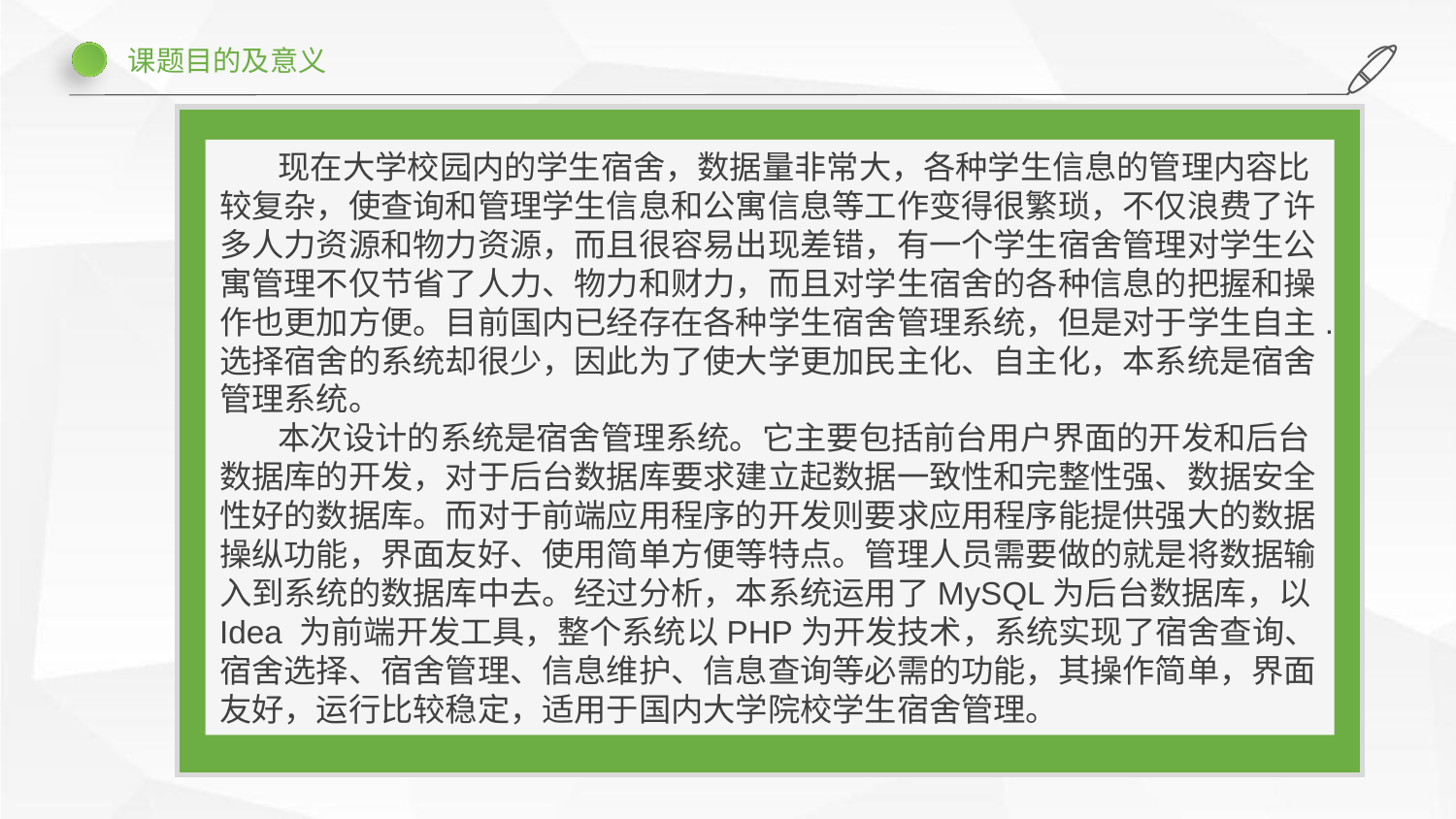

课题目的及意义

       现在大学校园内的学生宿舍，数据量非常大，各种学生信息的管理内容比较复杂，使查询和管理学生信息和公寓信息等工作变得很繁琐，不仅浪费了许多人力资源和物力资源，而且很容易出现差错，有一个学生宿舍管理对学生公寓管理不仅节省了人力、物力和财力，而且对学生宿舍的各种信息的把握和操作也更加方便。目前国内已经存在各种学生宿舍管理系统，但是对于学生自主.选择宿舍的系统却很少，因此为了使大学更加民主化、自主化，本系统是宿舍管理系统。
       本次设计的系统是宿舍管理系统。它主要包括前台用户界面的开发和后台数据库的开发，对于后台数据库要求建立起数据一致性和完整性强、数据安全性好的数据库。而对于前端应用程序的开发则要求应用程序能提供强大的数据操纵功能，界面友好、使用简单方便等特点。管理人员需要做的就是将数据输入到系统的数据库中去。经过分析，本系统运用了MySQL为后台数据库，以Idea 为前端开发工具，整个系统以PHP为开发技术，系统实现了宿舍查询、宿舍选择、宿舍管理、信息维护、信息查询等必需的功能，其操作简单，界面友好，运行比较稳定，适用于国内大学院校学生宿舍管理。